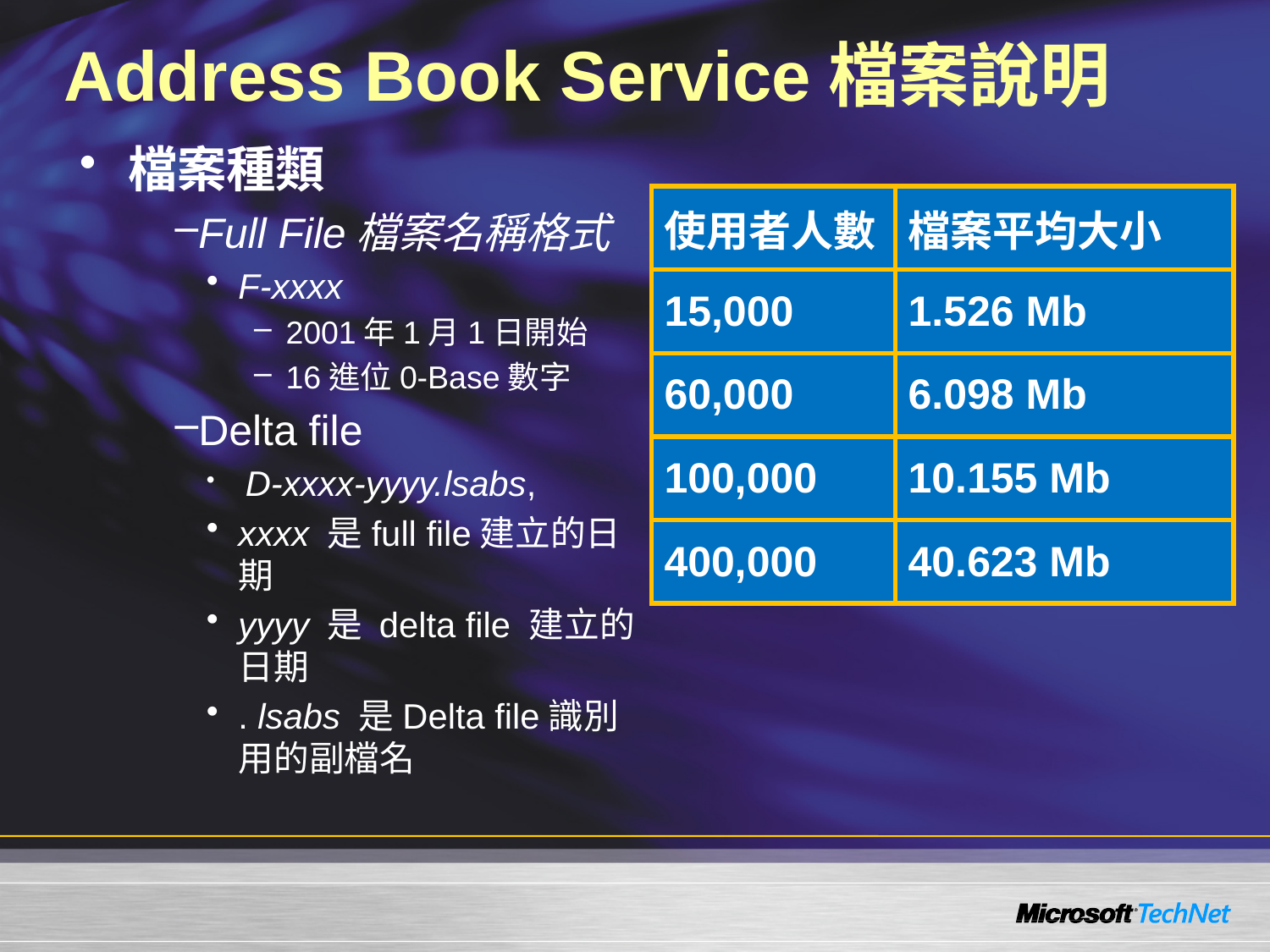

# Address Book Service檔案說明
檔案種類
Full File檔案名稱格式
F-xxxx
2001年1月1日開始
16進位0-Base數字
Delta file
 D-xxxx-yyyy.lsabs,
xxxx 是full file建立的日期
yyyy 是 delta file 建立的日期
. lsabs 是Delta file識別用的副檔名

| 使用者人數 | 檔案平均大小 |
| --- | --- |
| 15,000 | 1.526 Mb |
| 60,000 | 6.098 Mb |
| 100,000 | 10.155 Mb |
| 400,000 | 40.623 Mb |